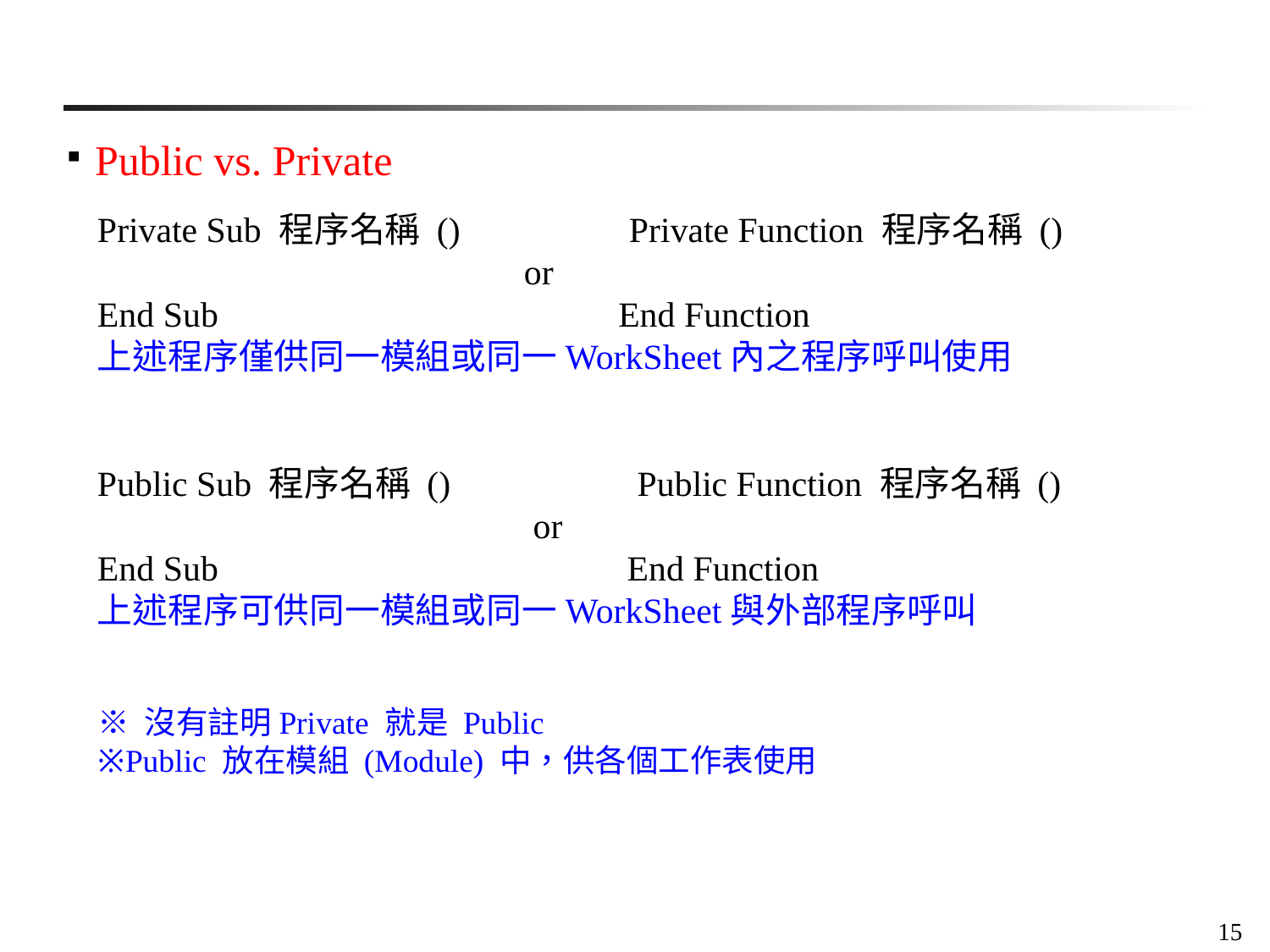

Public vs. Private

Private Sub 程序名稱 ()                   Private Function 程序名稱 ()
                                                or
End Sub                                             End Function
上述程序僅供同一模組或同一WorkSheet內之程序呼叫使用

Public Sub 程序名稱 ()                     Public Function 程序名稱 ()
                                                 or
End Sub                                              End Function
上述程序可供同一模組或同一WorkSheet與外部程序呼叫
※ 沒有註明Private 就是 Public
※ Public 放在模組 (Module) 中，供各個工作表使用
15